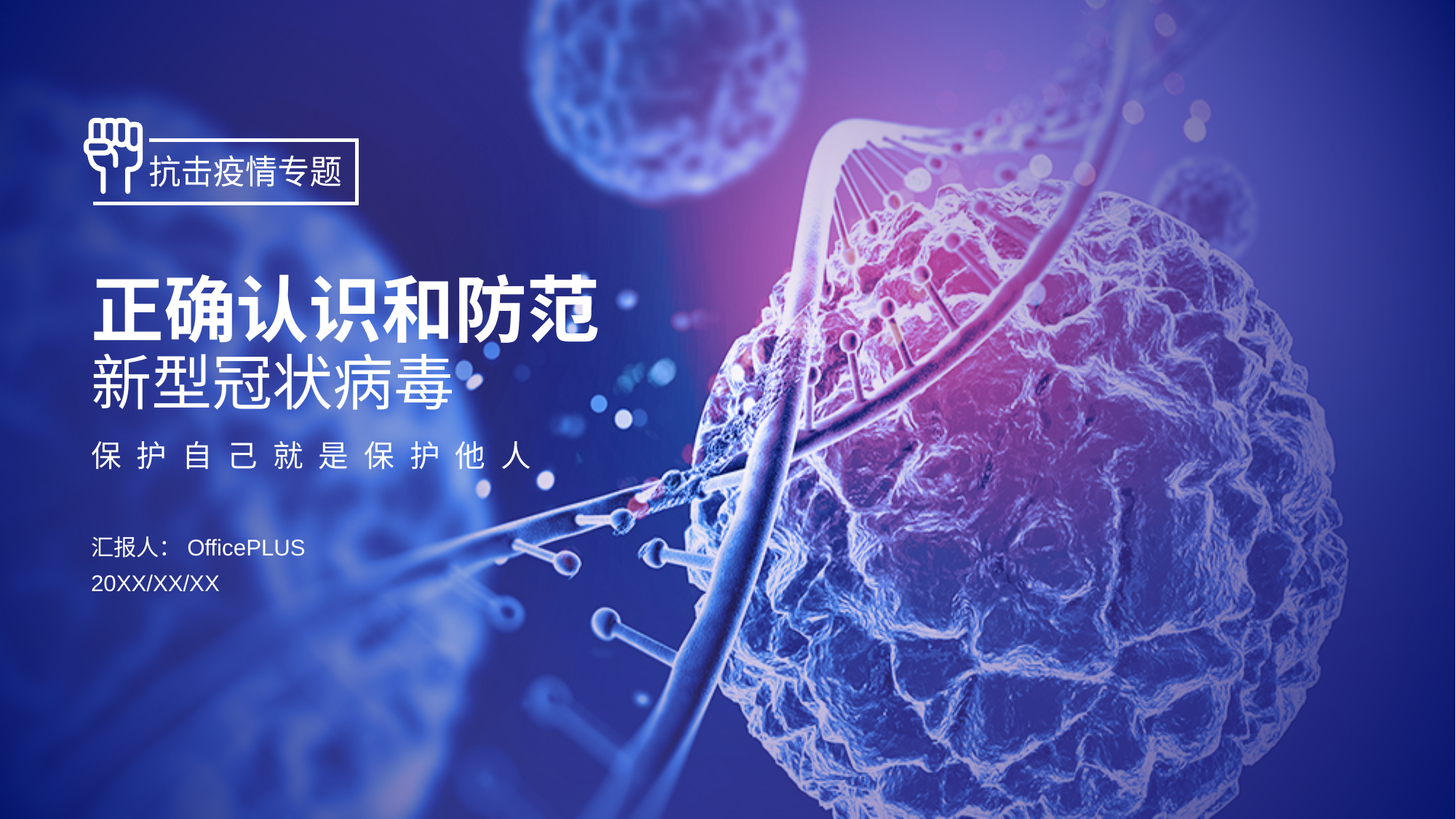

抗击疫情专题
# 正确认识和防范 新型冠状病毒
保护自己就是保护他人
汇报人：OfficePLUS
20XX/XX/XX